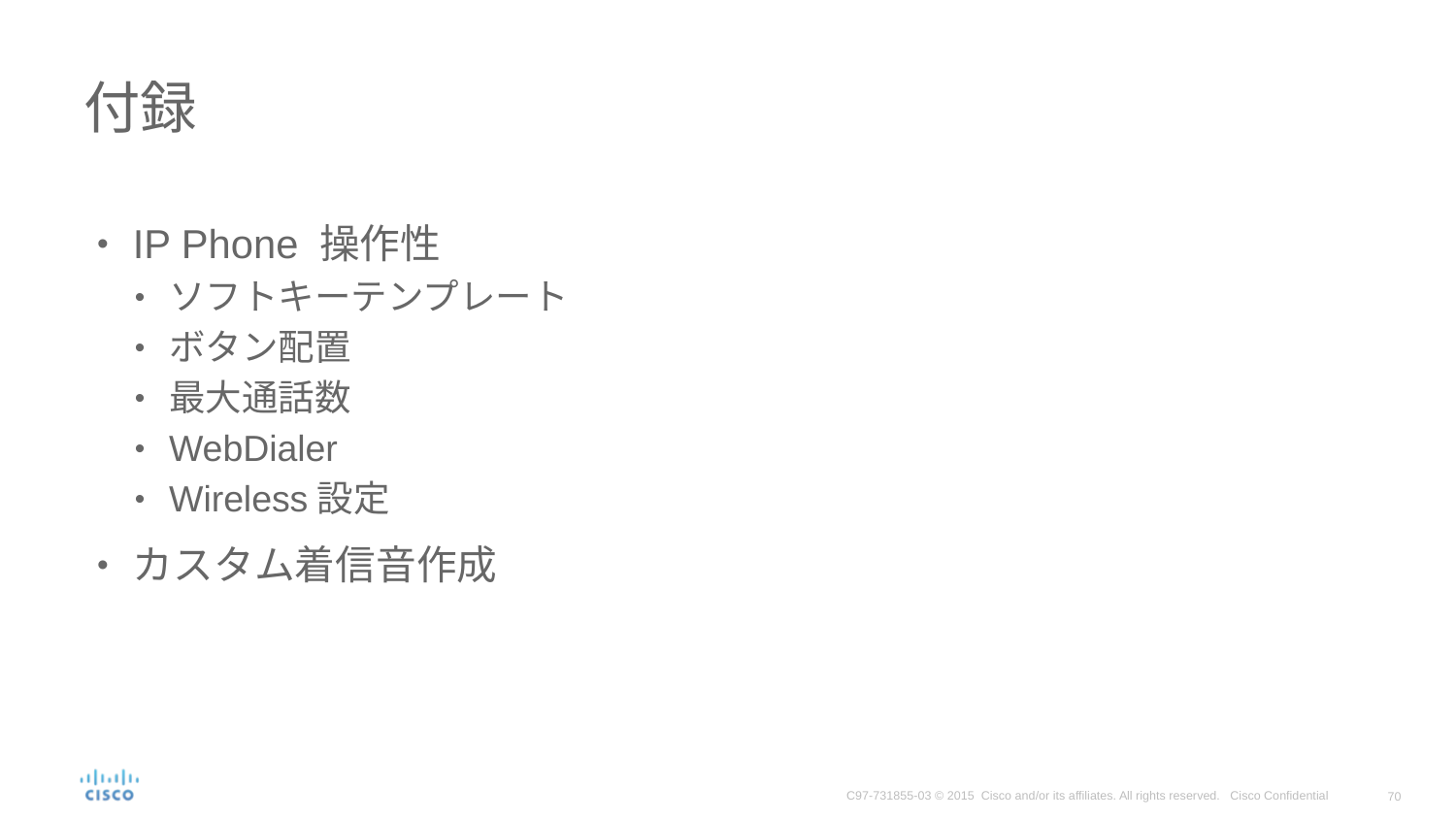

# 付録
IP Phone 操作性
ソフトキーテンプレート
ボタン配置
最大通話数
WebDialer
Wireless設定
カスタム着信音作成